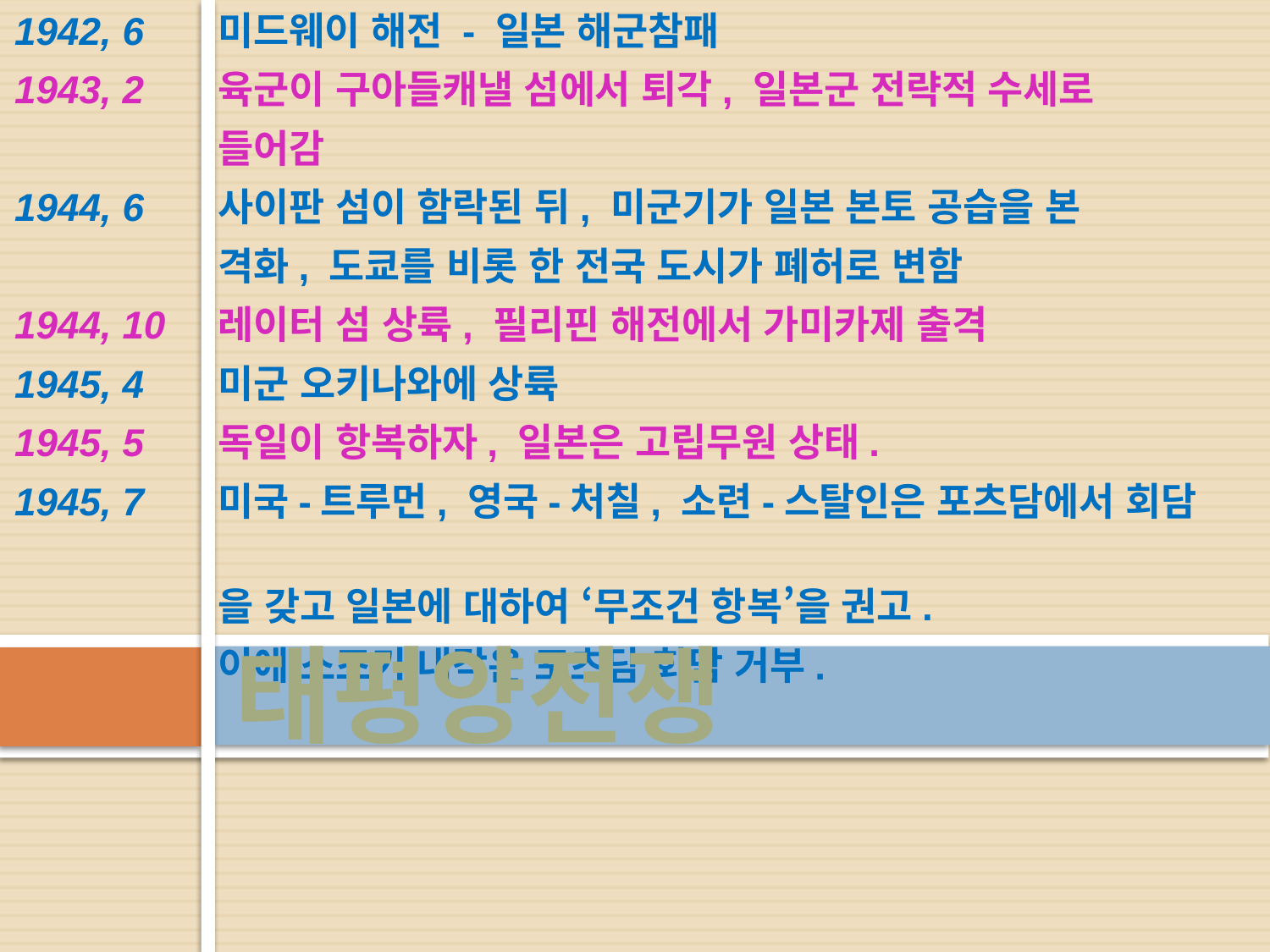

1942, 6      미드웨이 해전 - 일본 해군참패
1943, 2      육군이 구아들캐낼 섬에서 퇴각, 일본군 전략적 수세로
                  들어감
1944, 6      사이판 섬이 함락된 뒤, 미군기가 일본 본토 공습을 본
                  격화, 도쿄를 비롯 한 전국 도시가 폐허로 변함
1944, 10    레이터 섬 상륙, 필리핀 해전에서 가미카제 출격
1945, 4      미군 오키나와에 상륙
1945, 5      독일이 항복하자, 일본은 고립무원 상태.
1945, 7      미국-트루먼, 영국-처칠, 소련-스탈인은 포츠담에서 회담
                  을 갖고 일본에 대하여 ‘무조건 항복’을 권고.
                  이에 스즈키 내각은 포츠담 회담 거부.

# 태평양전쟁